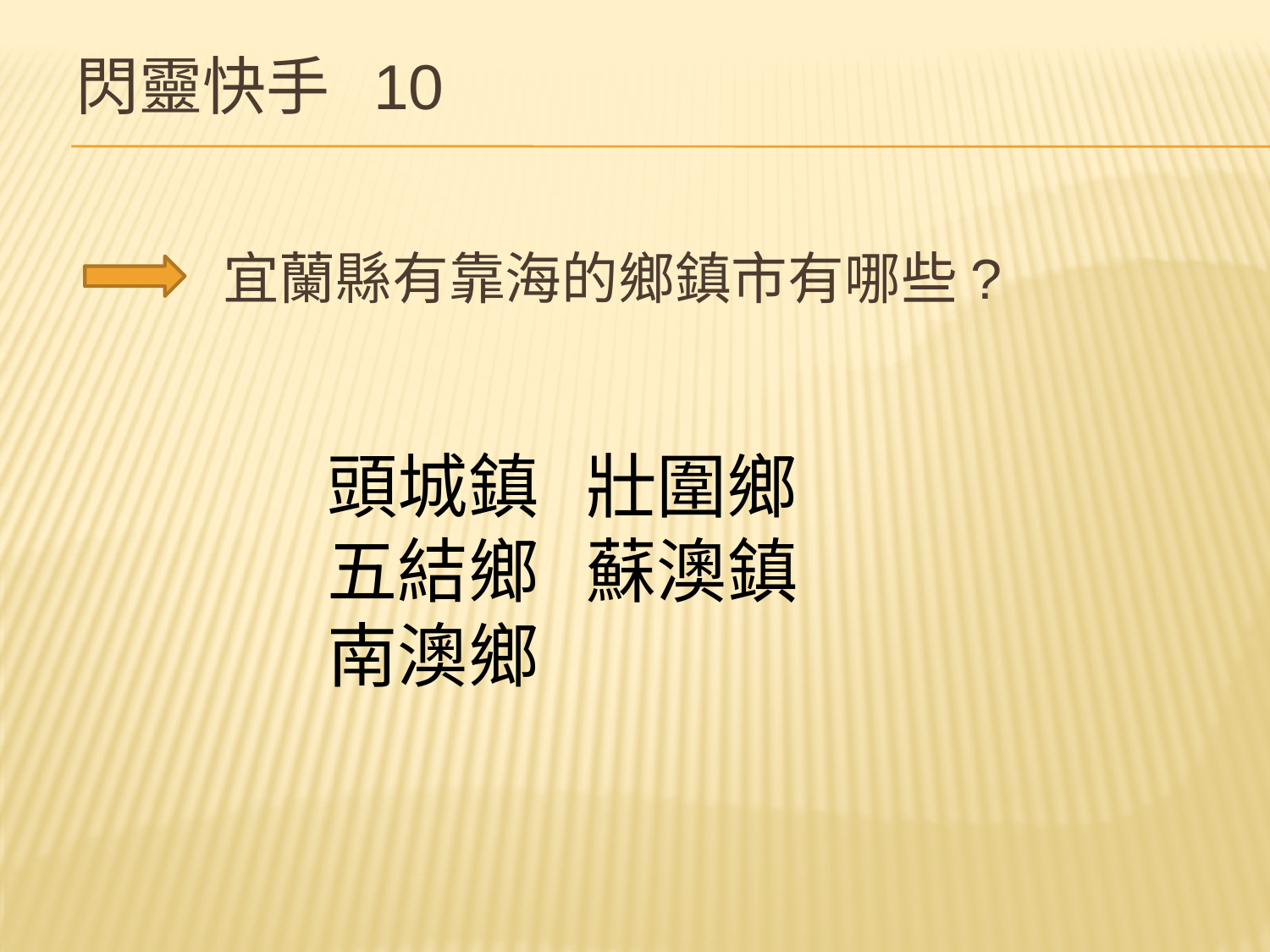

# 閃靈快手  10
        宜蘭縣有靠海的鄉鎮市有哪些?

頭城鎮   壯圍鄉
五結鄉   蘇澳鎮
南澳鄉